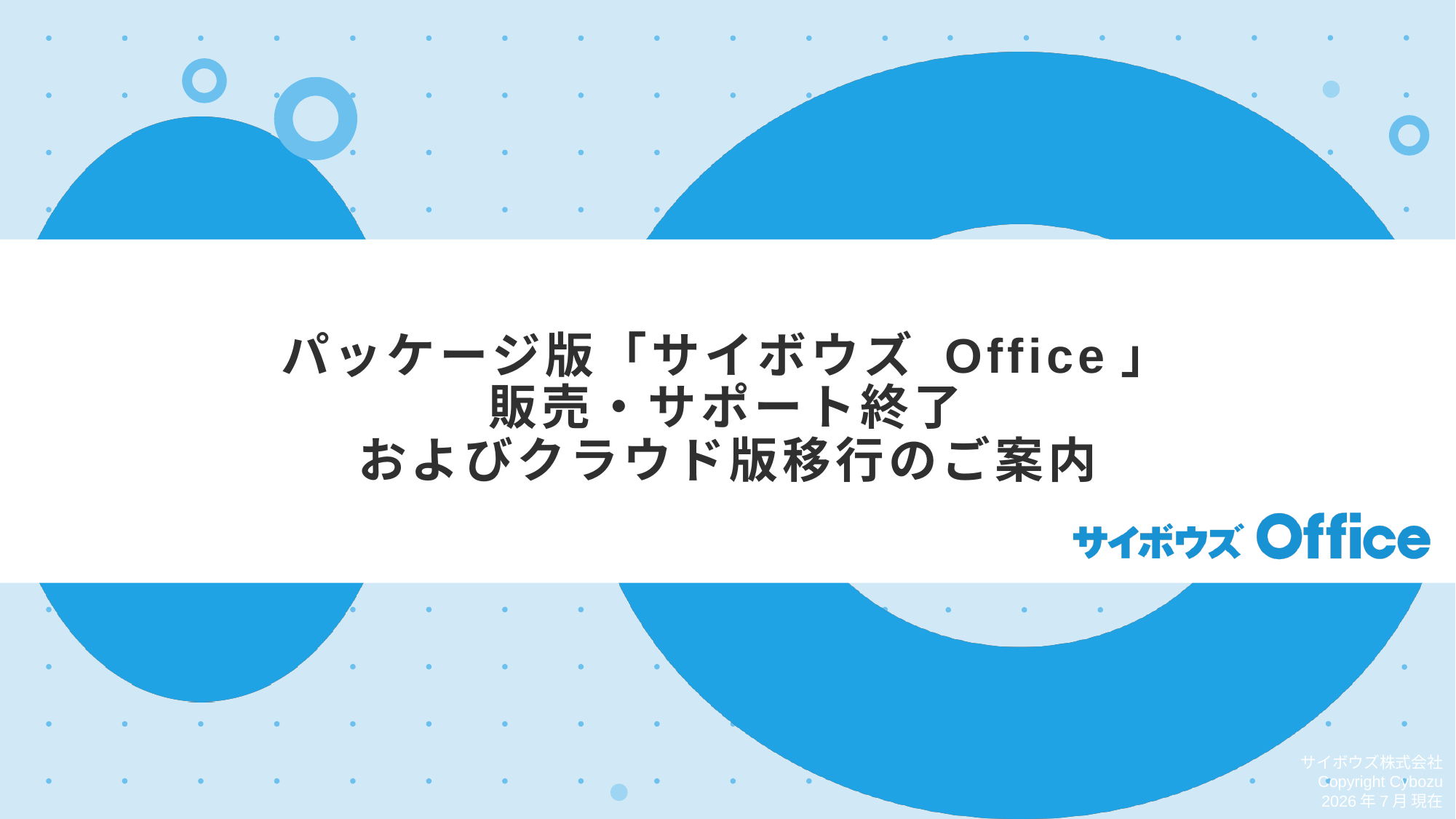

# パッケージ版「サイボウズ Office」 販売・サポート終了 およびクラウド版移行のご案内
サイボウズ株式会社
Copyright Cybozu
2026年7⽉ 現在